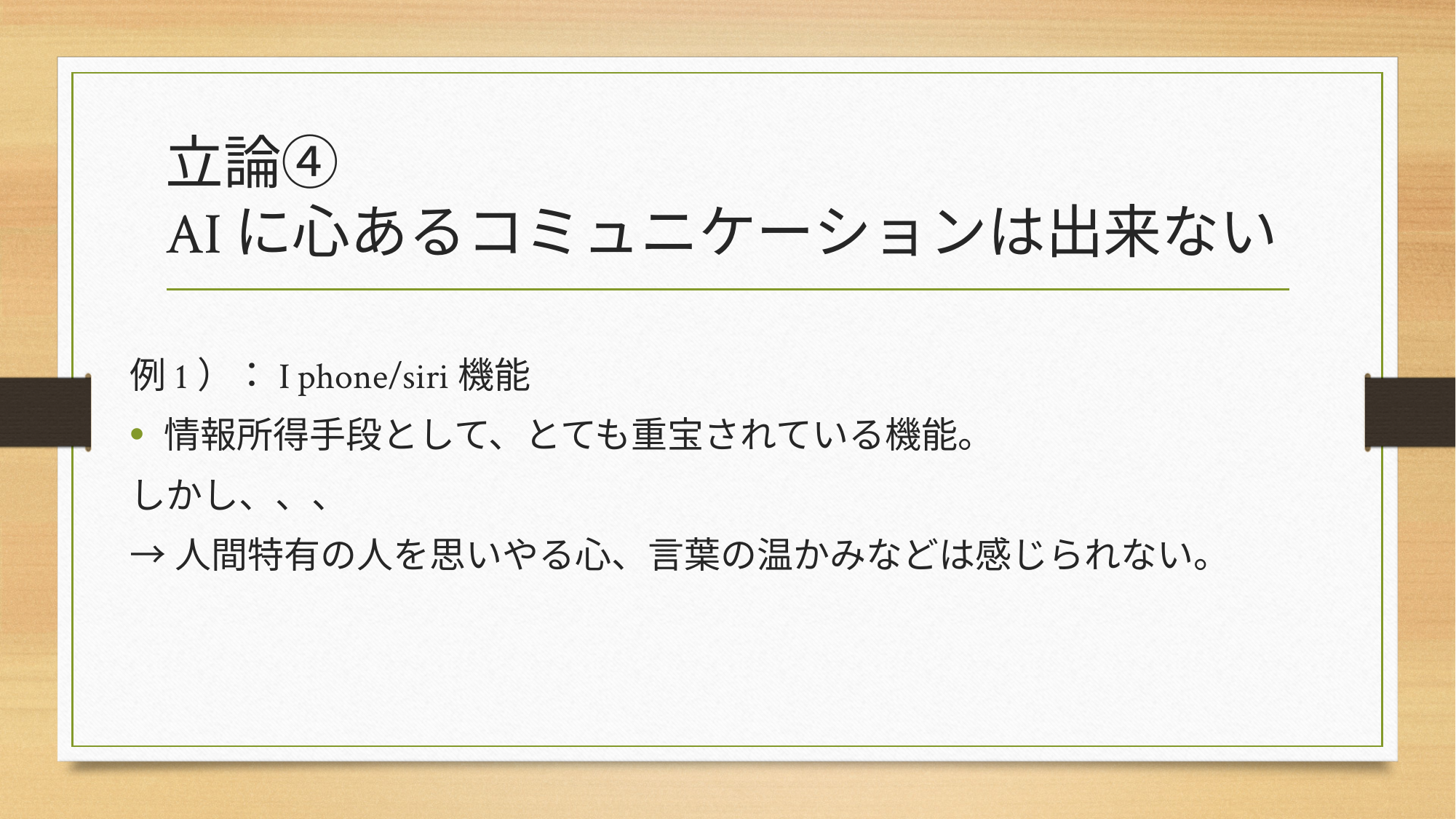

# 立論④ AIに心あるコミュニケーションは出来ない

例1）：I phone/siri機能
情報所得手段として、とても重宝されている機能。
しかし、、、
→人間特有の人を思いやる心、言葉の温かみなどは感じられない。